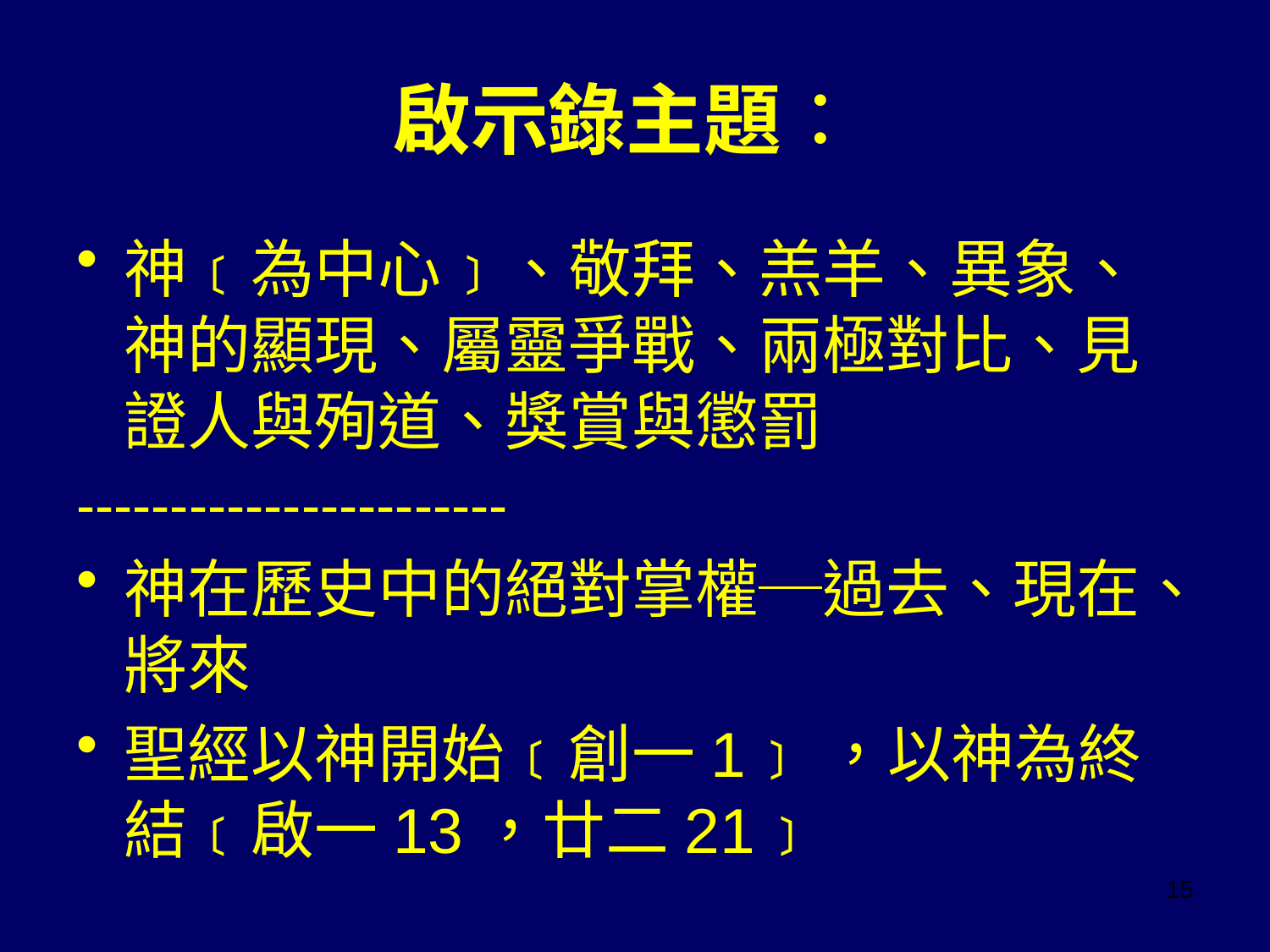

# 啟示錄主題：
神﹝為中心﹞、敬拜、羔羊、異象、神的顯現、屬靈爭戰、兩極對比、見證人與殉道、獎賞與懲罰
-----------------------
神在歷史中的絕對掌權─過去、現在、將來
聖經以神開始﹝創一1﹞，以神為終結﹝啟一13，廿二21﹞
15